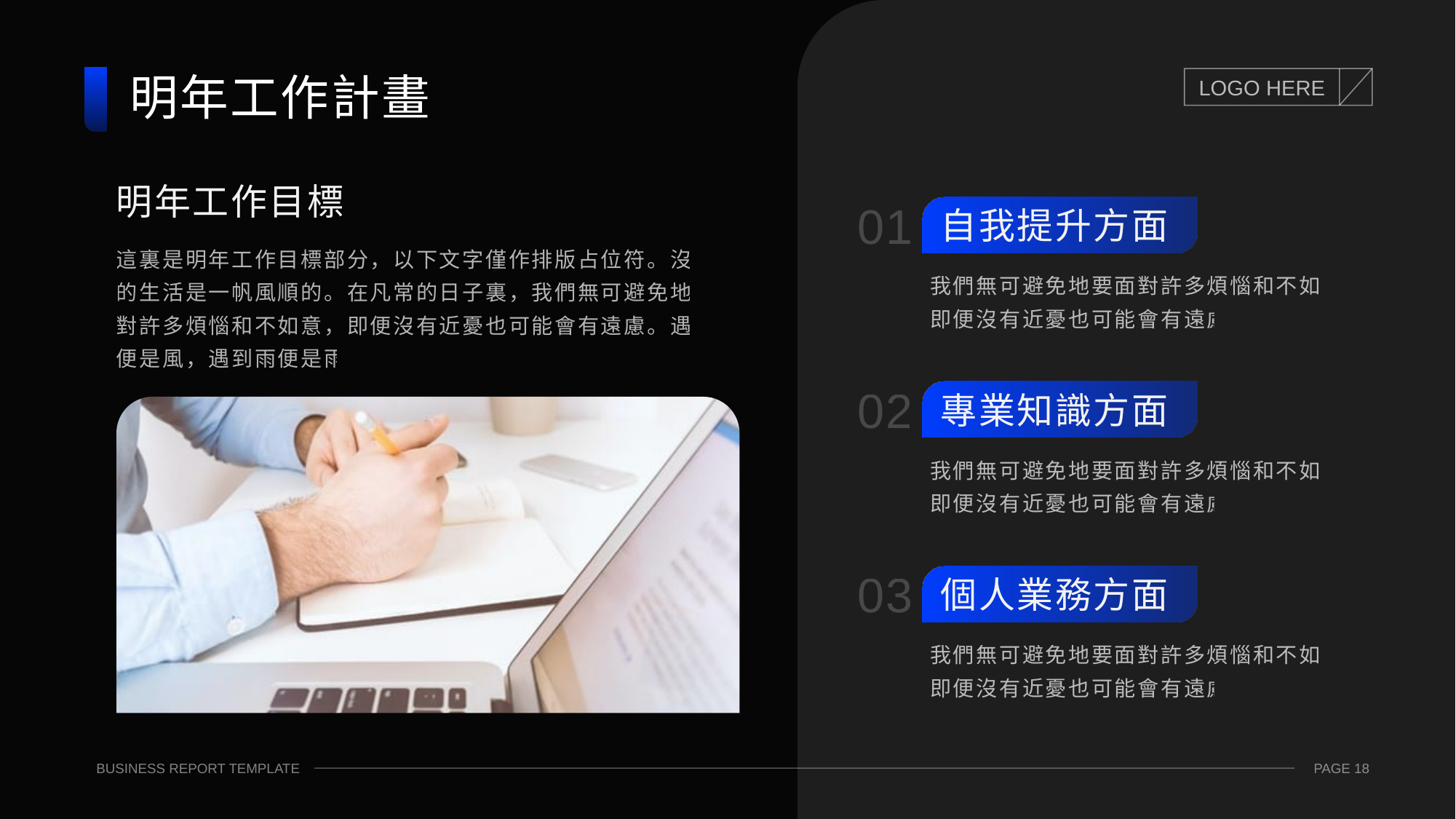

# 明年工作計畫
明年工作目標
01

自我提升方面
這裏是明年工作目標部分，以下文字僅作排版占位符。沒有誰的生活是一帆風順的。在凡常的日子裏，我們無可避免地要面對許多煩惱和不如意，即便沒有近憂也可能會有遠慮。遇到風便是風，遇到雨便是雨。
我們無可避免地要面對許多煩惱和不如意，即便沒有近憂也可能會有遠慮。
02

專業知識方面

我們無可避免地要面對許多煩惱和不如意，即便沒有近憂也可能會有遠慮。
03

個人業務方面
我們無可避免地要面對許多煩惱和不如意，即便沒有近憂也可能會有遠慮。
PAGE 18